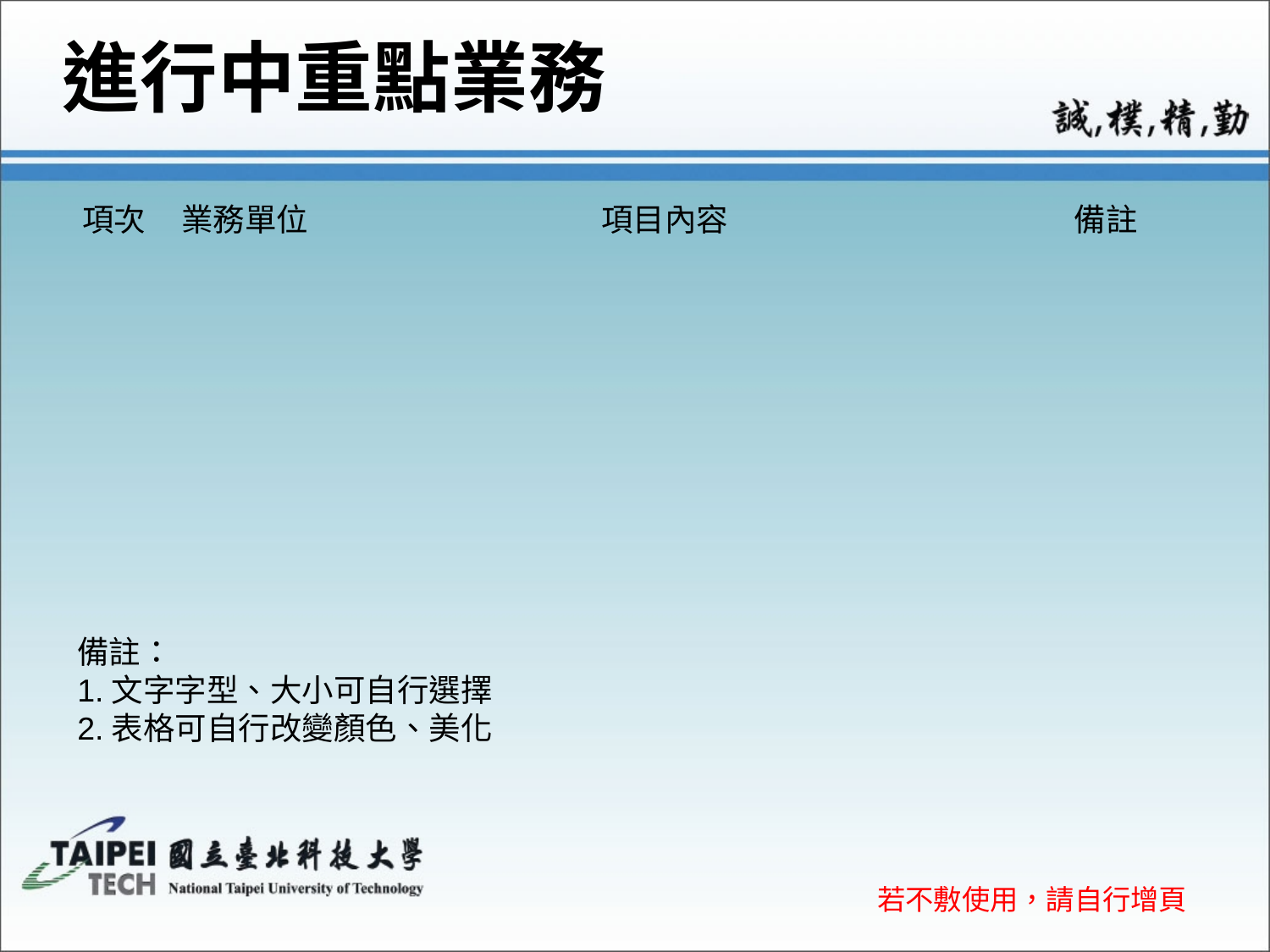

# 進行中重點業務
| 項次 | 業務單位 | 項目內容 | 備註 |
| --- | --- | --- | --- |
|  |  |  |  |
|  |  |  |  |
|  |  |  |  |
|  |  |  |  |
|  |  |  |  |
|  |  |  |  |
|  |  |  |  |
備註：
1.文字字型、大小可自行選擇
2.表格可自行改變顏色、美化
若不敷使用，請自行增頁